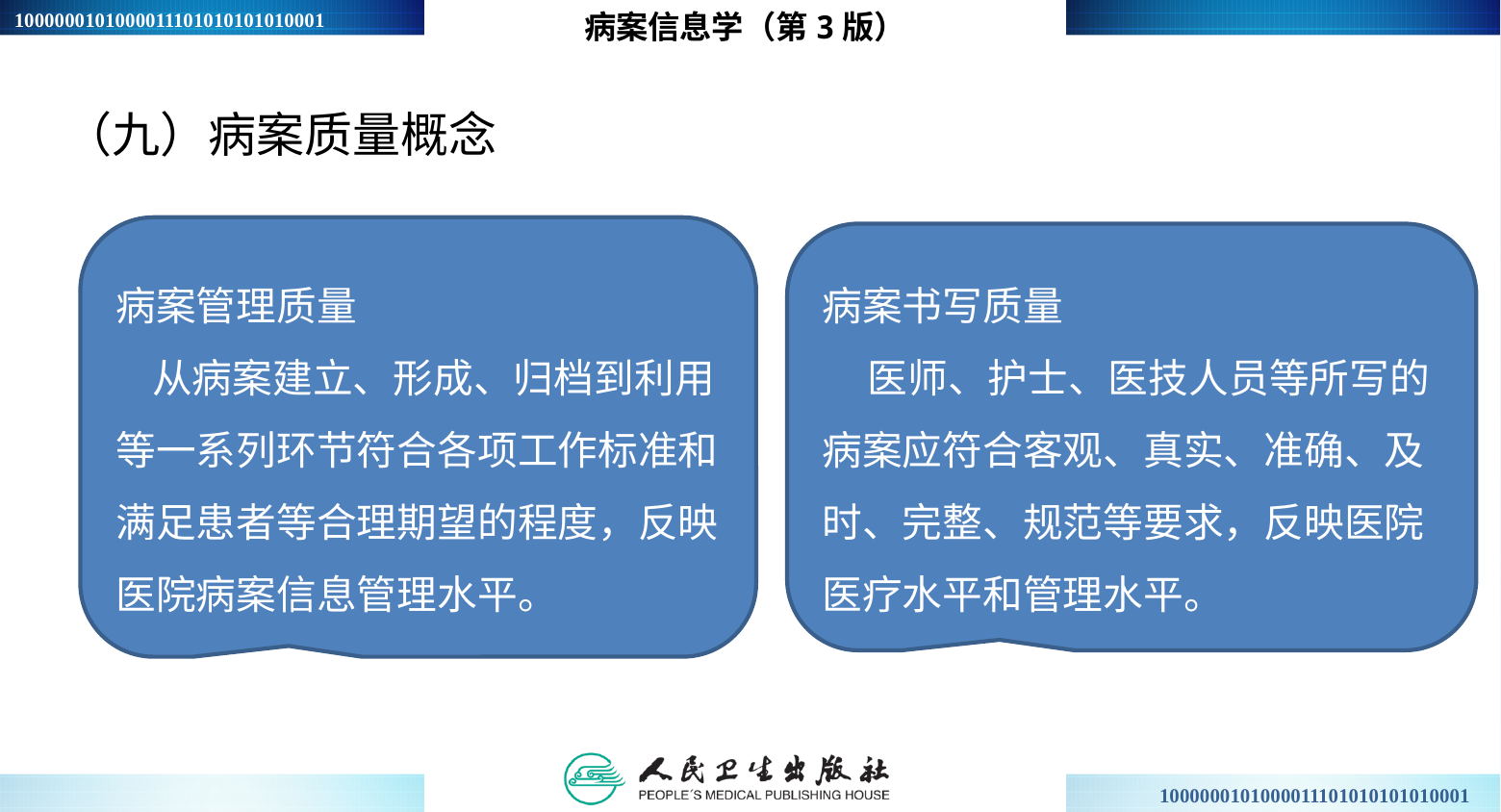

病案信息学（第3版）
（九）病案质量概念
病案管理质量
   从病案建立、形成、归档到利用等一系列环节符合各项工作标准和满足患者等合理期望的程度，反映医院病案信息管理水平。
病案书写质量
    医师、护士、医技人员等所写的病案应符合客观、真实、准确、及时、完整、规范等要求，反映医院医疗水平和管理水平。